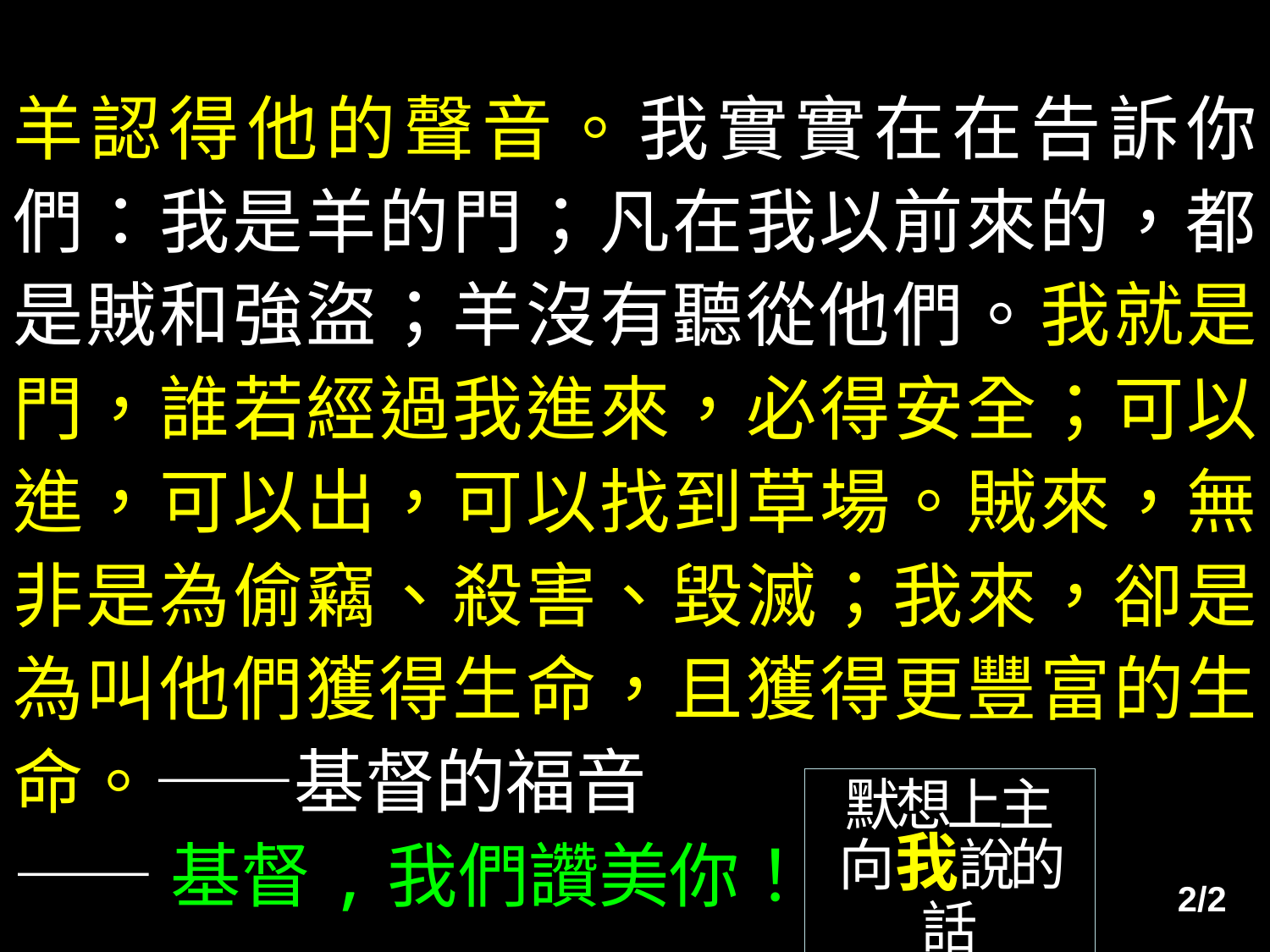

羊認得他的聲音。我實實在在告訴你們：我是羊的門；凡在我以前來的，都是賊和強盜；羊沒有聽從他們。我就是門，誰若經過我進來，必得安全；可以進，可以出，可以找到草場。賊來，無非是為偷竊、殺害、毀滅；我來，卻是為叫他們獲得生命，且獲得更豐富的生命。——基督的福音
——基督,我們讚美你！
默想上主
向我說的話
2/2